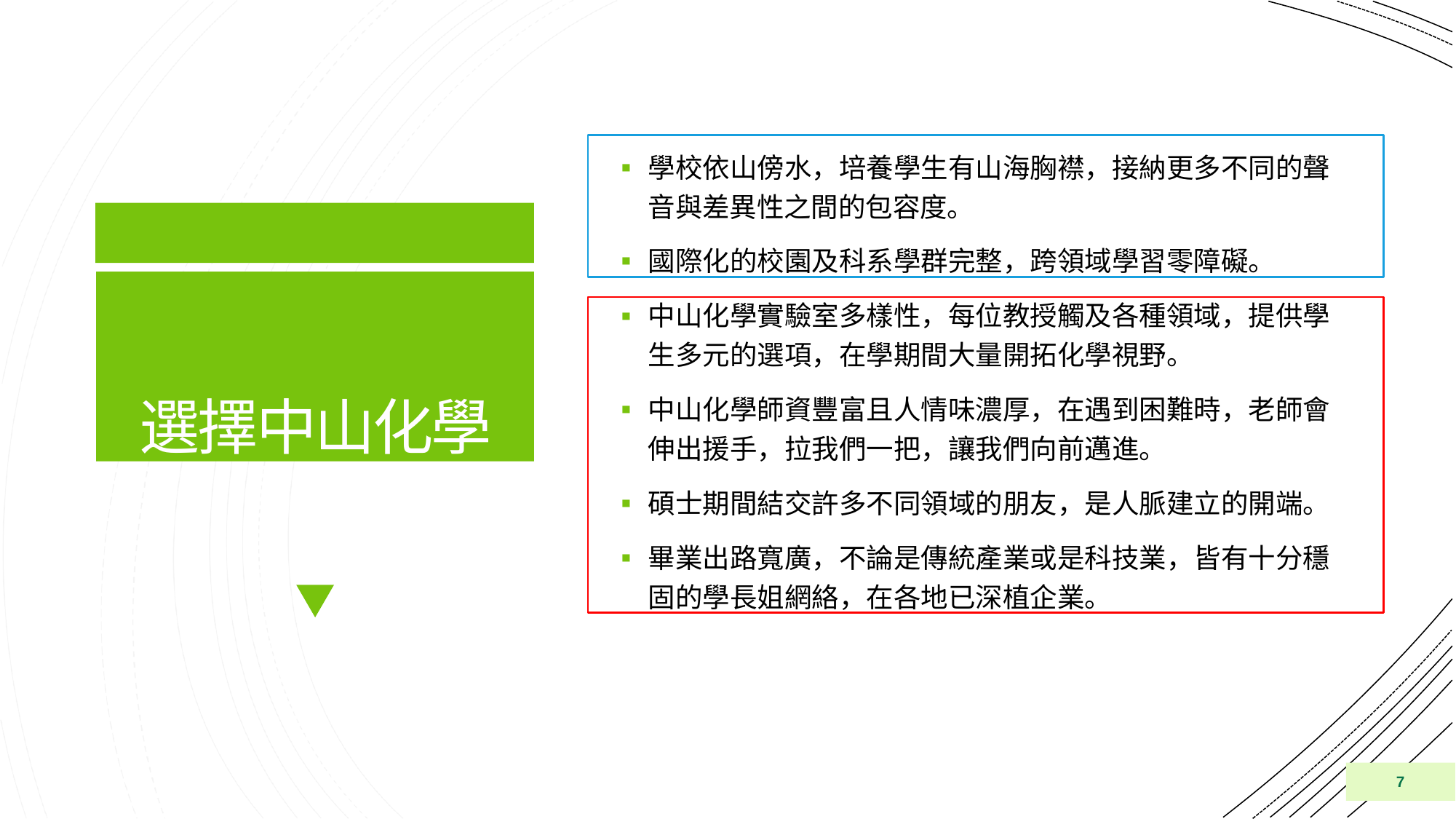

學校依山傍水，培養學生有山海胸襟，接納更多不同的聲
音與差異性之間的包容度。
國際化的校園及科系學群完整，跨領域學習零障礙。

選擇中山化學
中山化學實驗室多樣性，每位教授觸及各種領域，提供學
生多元的選項，在學期間大量開拓化學視野。
中山化學師資豐富且人情味濃厚，在遇到困難時，老師會 伸出援手，拉我們一把，讓我們向前邁進。
碩士期間結交許多不同領域的朋友，是人脈建立的開端。
畢業出路寬廣，不論是傳統產業或是科技業，皆有十分穩 固的學長姐網絡，在各地已深植企業。

7